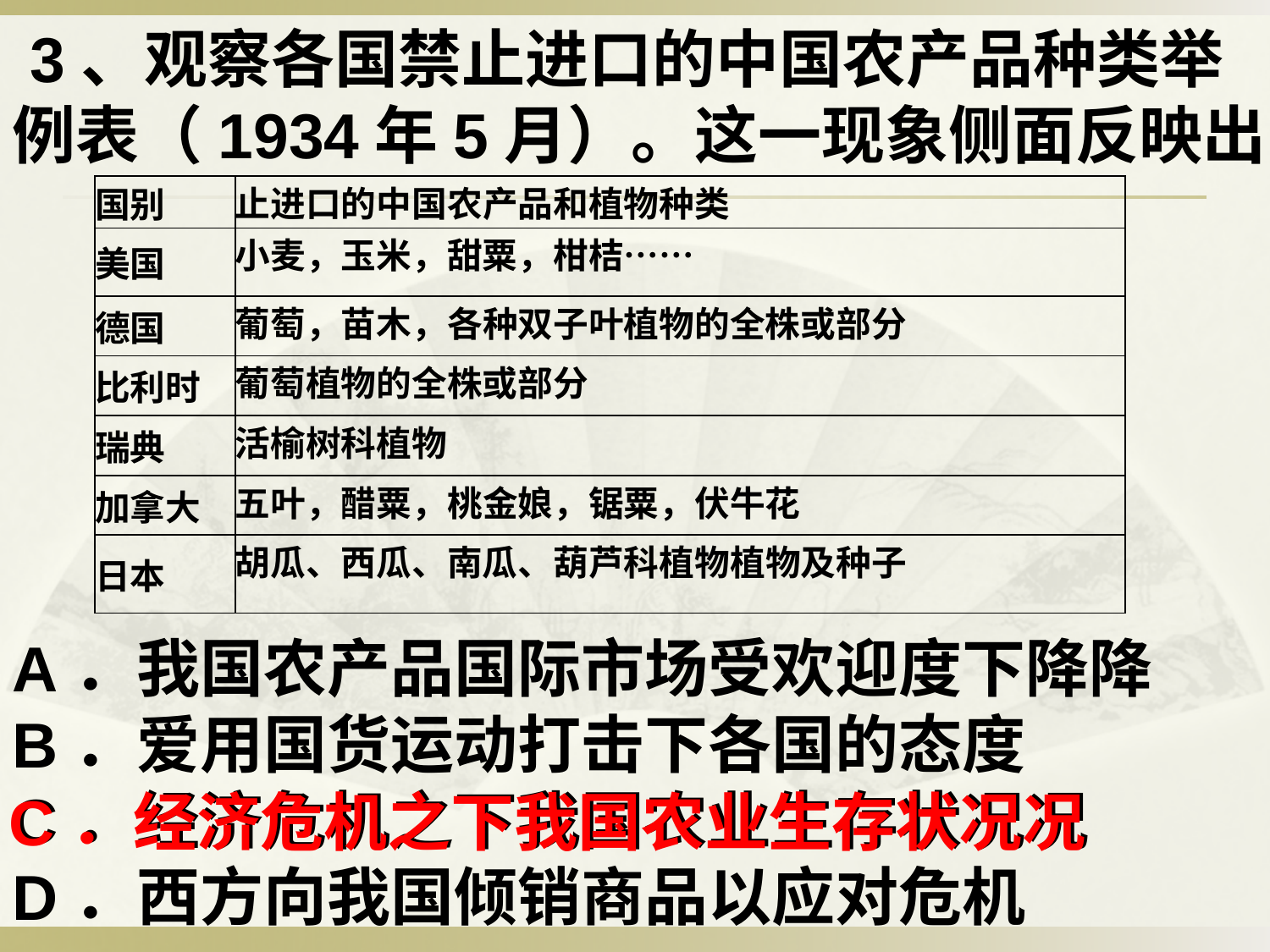

3、观察各国禁止进口的中国农产品种类举
例表（1934年5月）。这一现象侧面反映出

A．我国农产品国际市场受欢迎度下降降　B．爱用国货运动打击下各国的态度
C．经济危机之下我国农业生存状况况
D．西方向我国倾销商品以应对危机

| 国别 | 止进口的中国农产品和植物种类 |
| --- | --- |
| 美国 | 小麦，玉米，甜粟，柑桔…… |
| 德国 | 葡萄，苗木，各种双子叶植物的全株或部分 |
| 比利时 | 葡萄植物的全株或部分 |
| 瑞典 | 活榆树科植物 |
| 加拿大 | 五叶，醋粟，桃金娘，锯粟，伏牛花 |
| 日本 | 胡瓜、西瓜、南瓜、葫芦科植物植物及种子 |
C．经济危机之下我国农业生存状况况